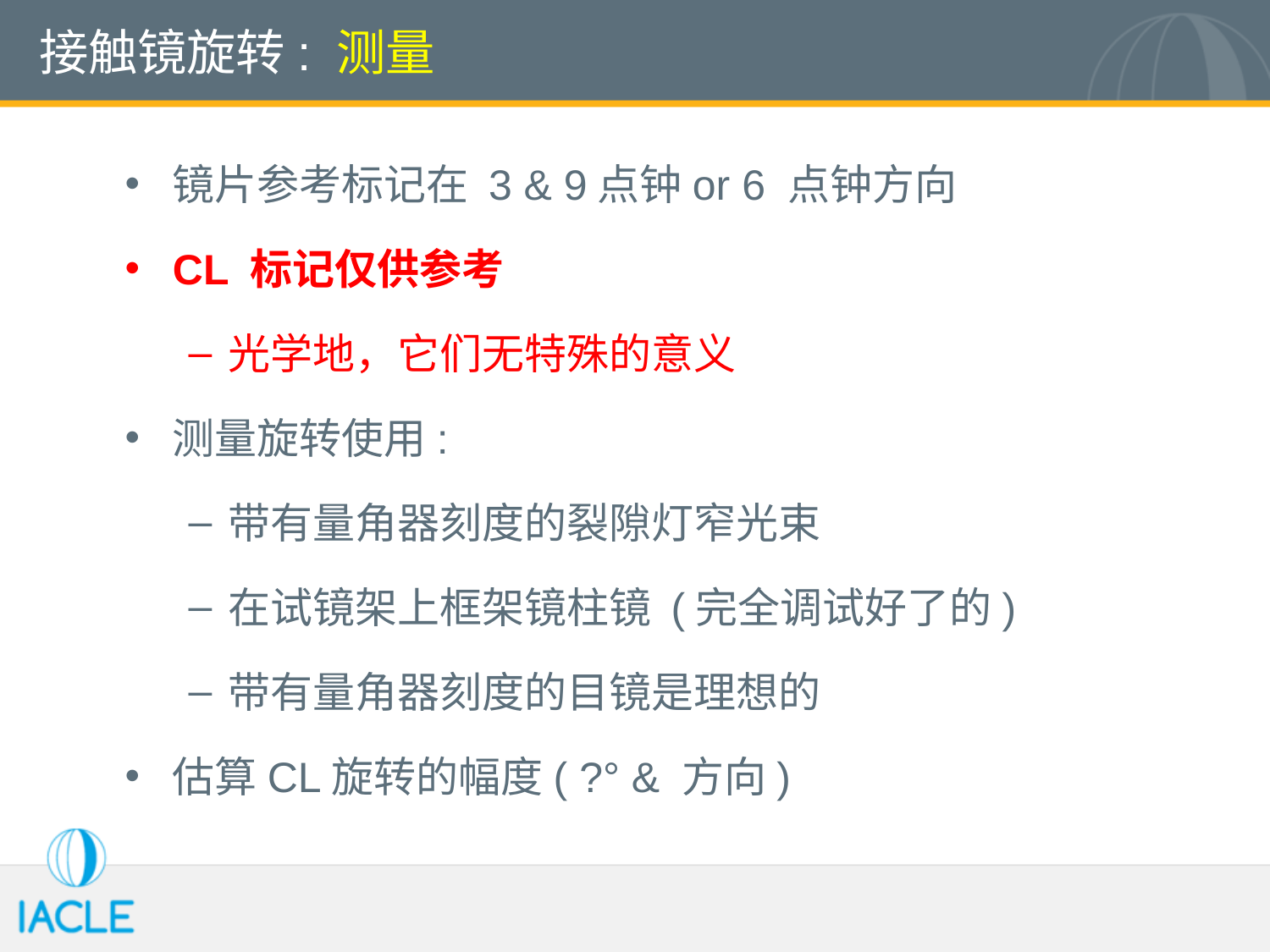

接触镜旋转: 测量
镜片参考标记在 3 & 9点钟or 6 点钟方向
CL 标记仅供参考
光学地，它们无特殊的意义
测量旋转使用:
带有量角器刻度的裂隙灯窄光束
在试镜架上框架镜柱镜 (完全调试好了的)
带有量角器刻度的目镜是理想的
估算CL旋转的幅度( ?° & 方向)